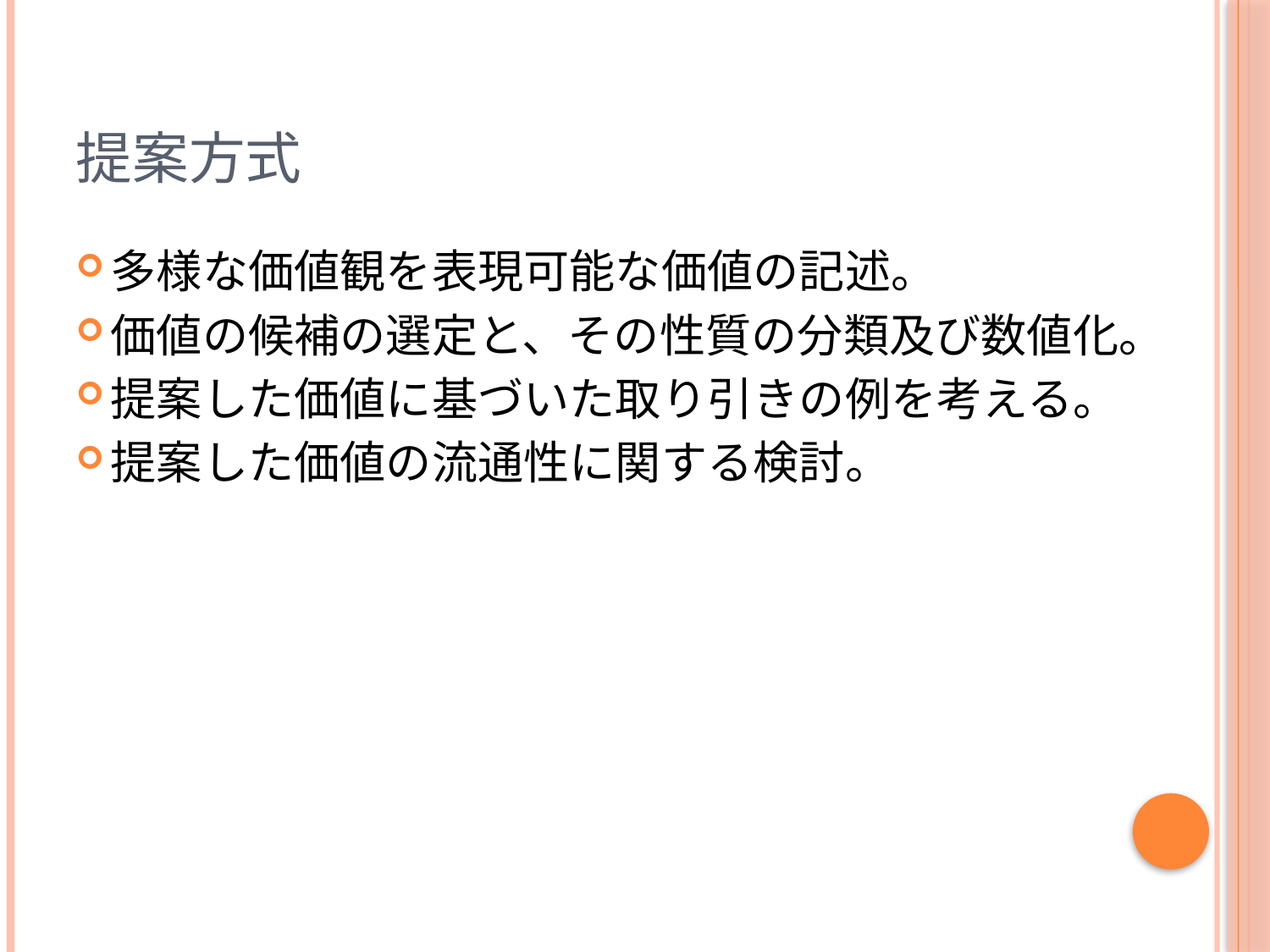

# 提案方式
多様な価値観を表現可能な価値の記述。
価値の候補の選定と、その性質の分類及び数値化。
提案した価値に基づいた取り引きの例を考える。
提案した価値の流通性に関する検討。